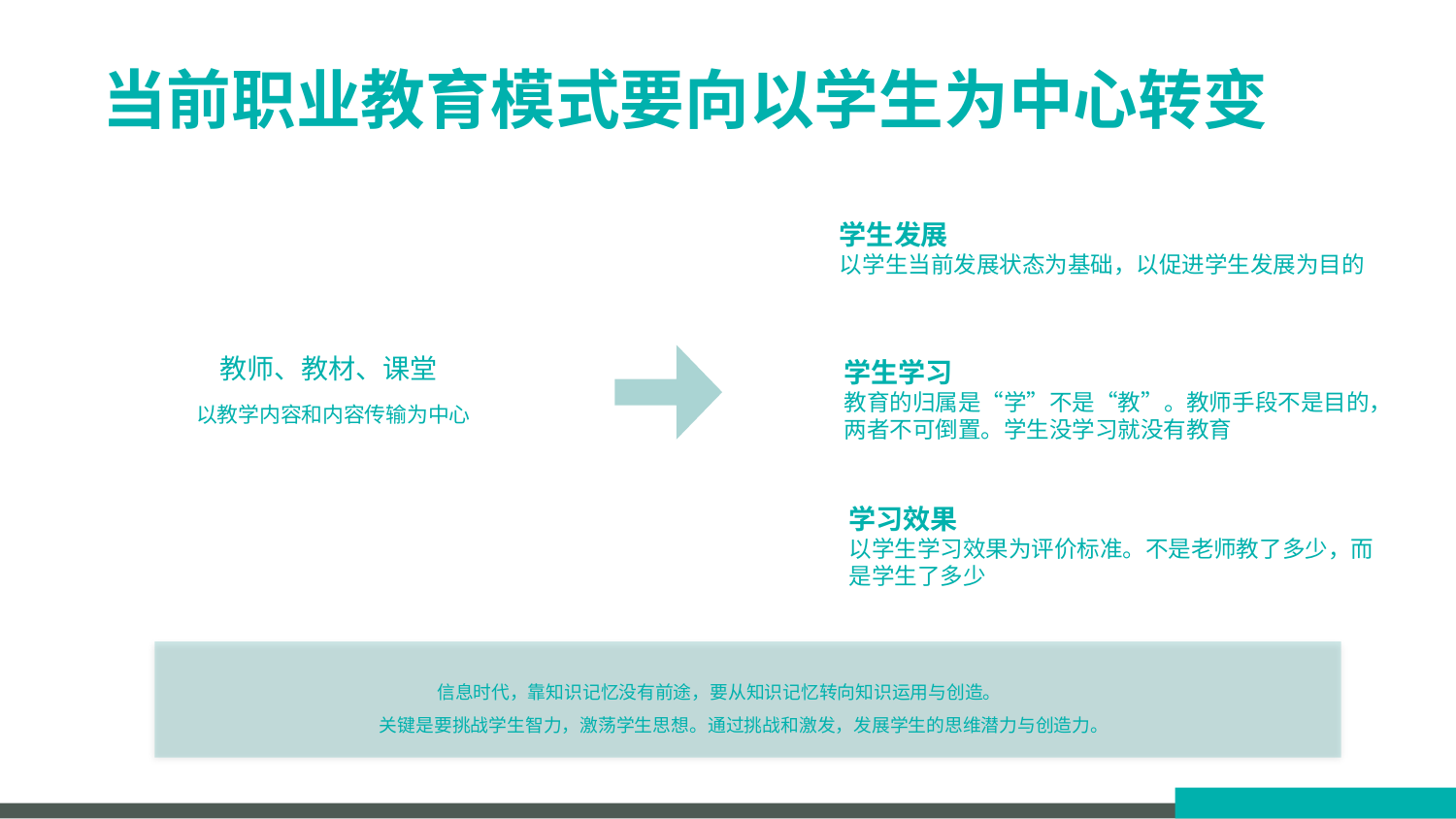

当前职业教育模式要向以学生为中心转变
学生发展
以学生当前发展状态为基础，以促进学生发展为目的
学生学习
教育的归属是“学”不是“教”。教师手段不是目的，两者不可倒置。学生没学习就没有教育
学习效果
以学生学习效果为评价标准。不是老师教了多少，而是学生了多少
教师、教材、课堂

 以教学内容和内容传输为中心

                 信息时代，靠知识记忆没有前途，要从知识记忆转向知识运用与创造。
   关键是要挑战学生智力，激荡学生思想。通过挑战和激发，发展学生的思维潜力与创造力。